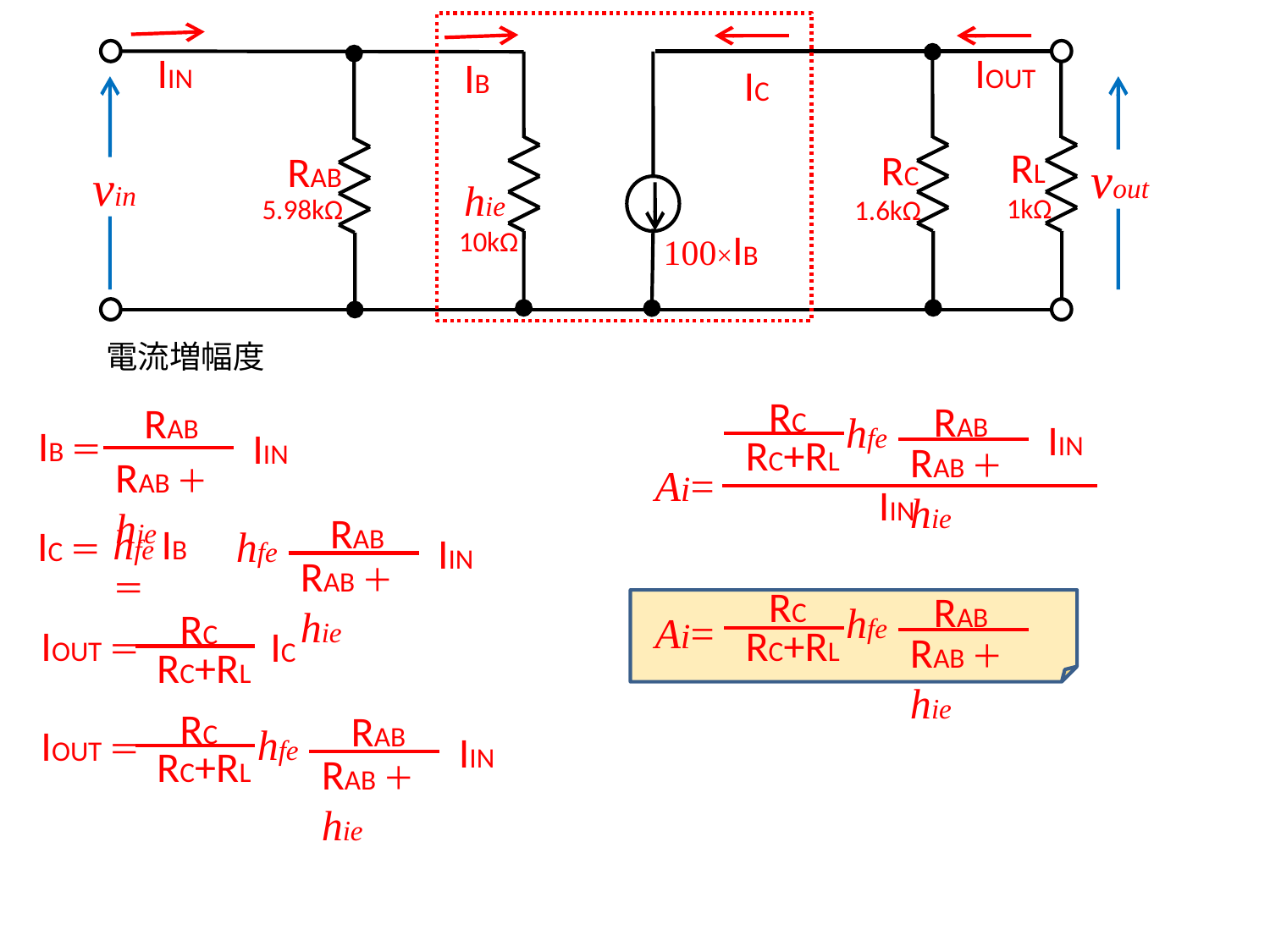

IIN
IOUT

IB

IC

RL

RC

RAB
vout
vin
hie

1kΩ
5.98kΩ
1.6kΩ
100×IB
10kΩ

電流増幅度
RC
RAB
RAB
hfe
IIN
IB＝
IIN
RC+RL
RAB＋hie
RAB＋hie
Ai=
IIN
RAB
hfe IB＝
IC＝
hfe
IIN
RAB＋hie
RC
RAB

hfe
RC
Ai=
RC+RL
IOUT＝
IC
RAB＋hie
RC+RL
RC
RAB
hfe
IOUT＝
IIN
RC+RL
RAB＋hie